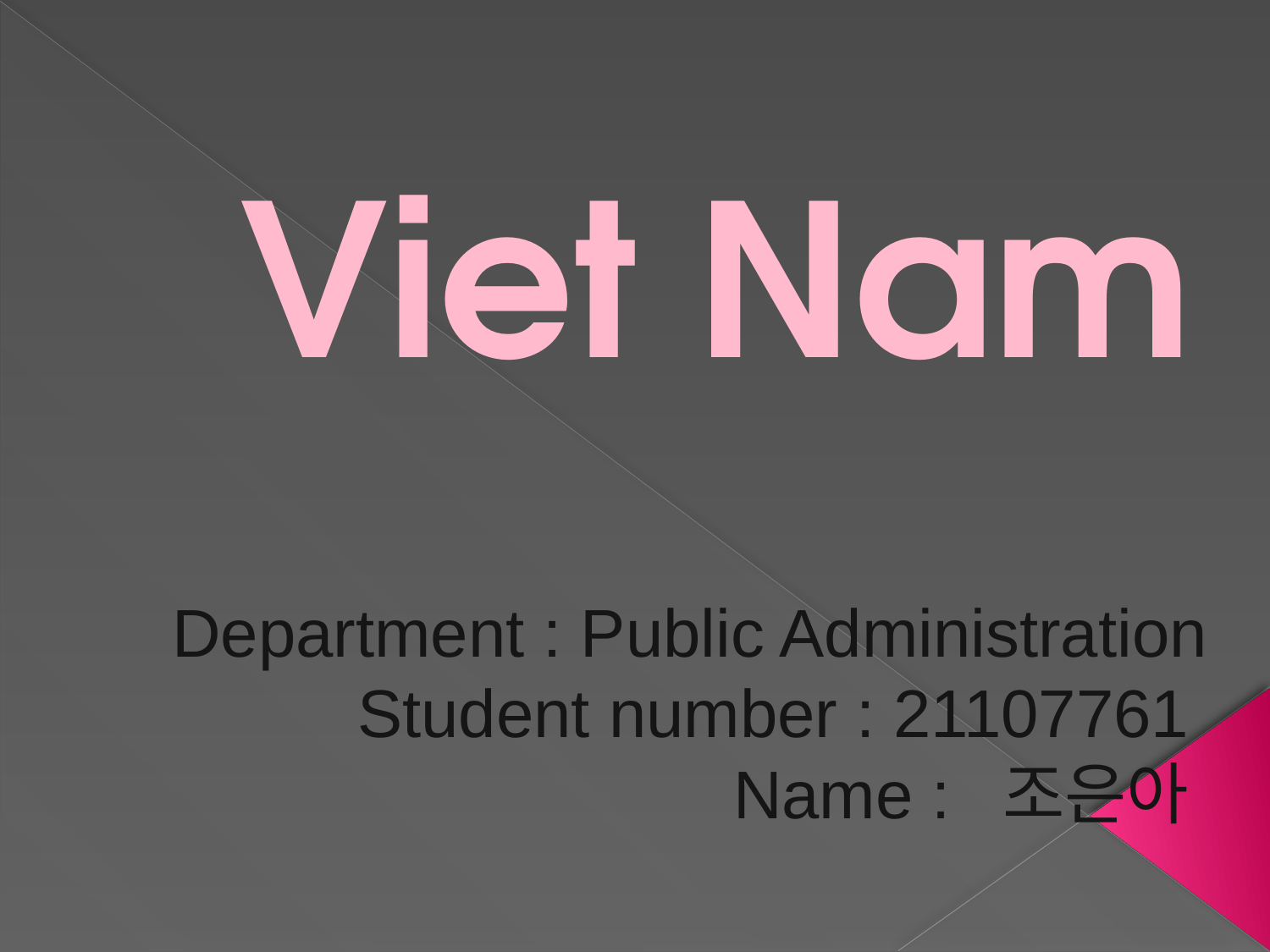

# Viet Nam

Department : Public Administration
Student number : 21107761
Name :  조은아